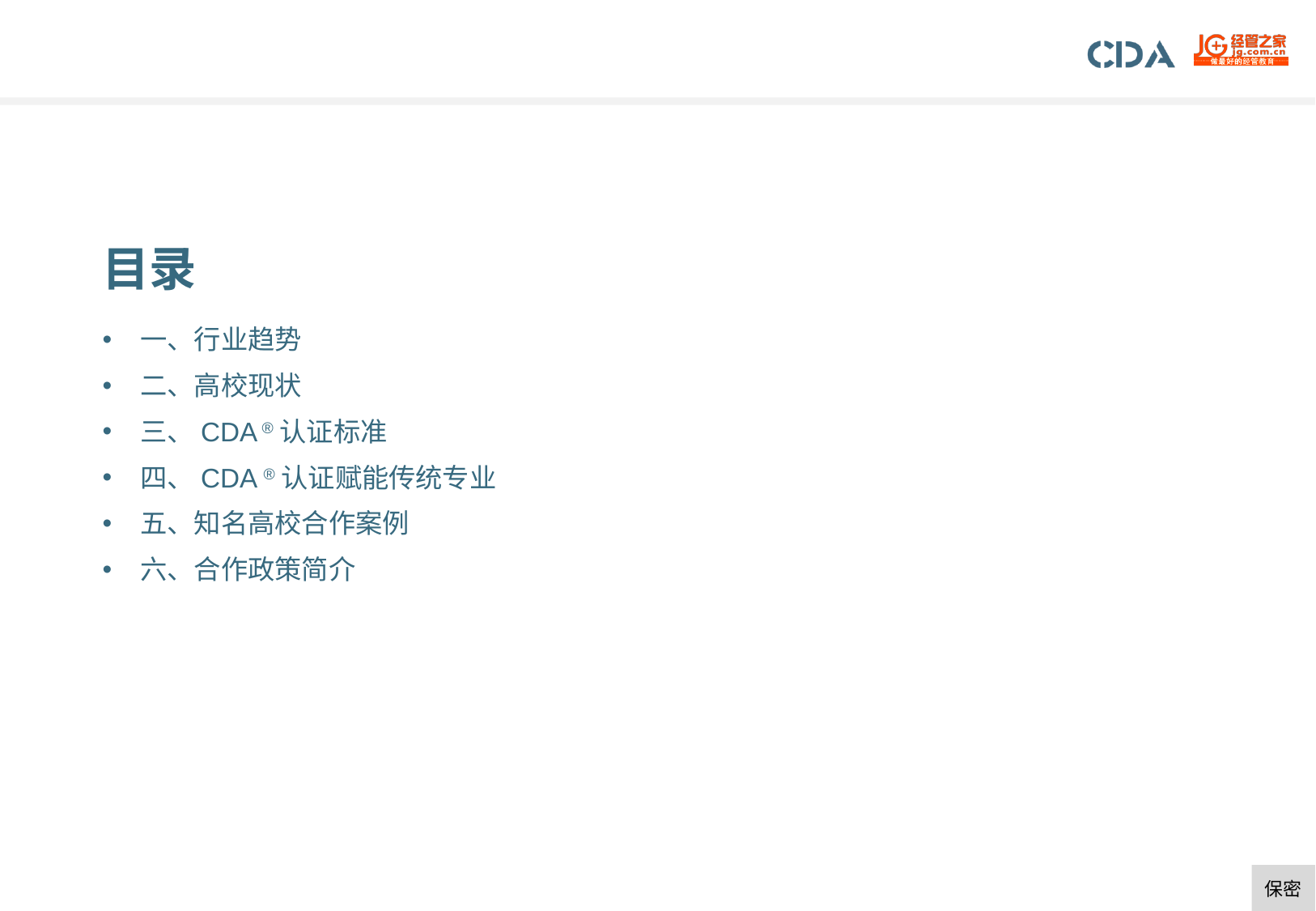

目录
一、行业趋势
二、高校现状
三、CDA ®认证标准
四、CDA ®认证赋能传统专业
五、知名高校合作案例
六、合作政策简介
2